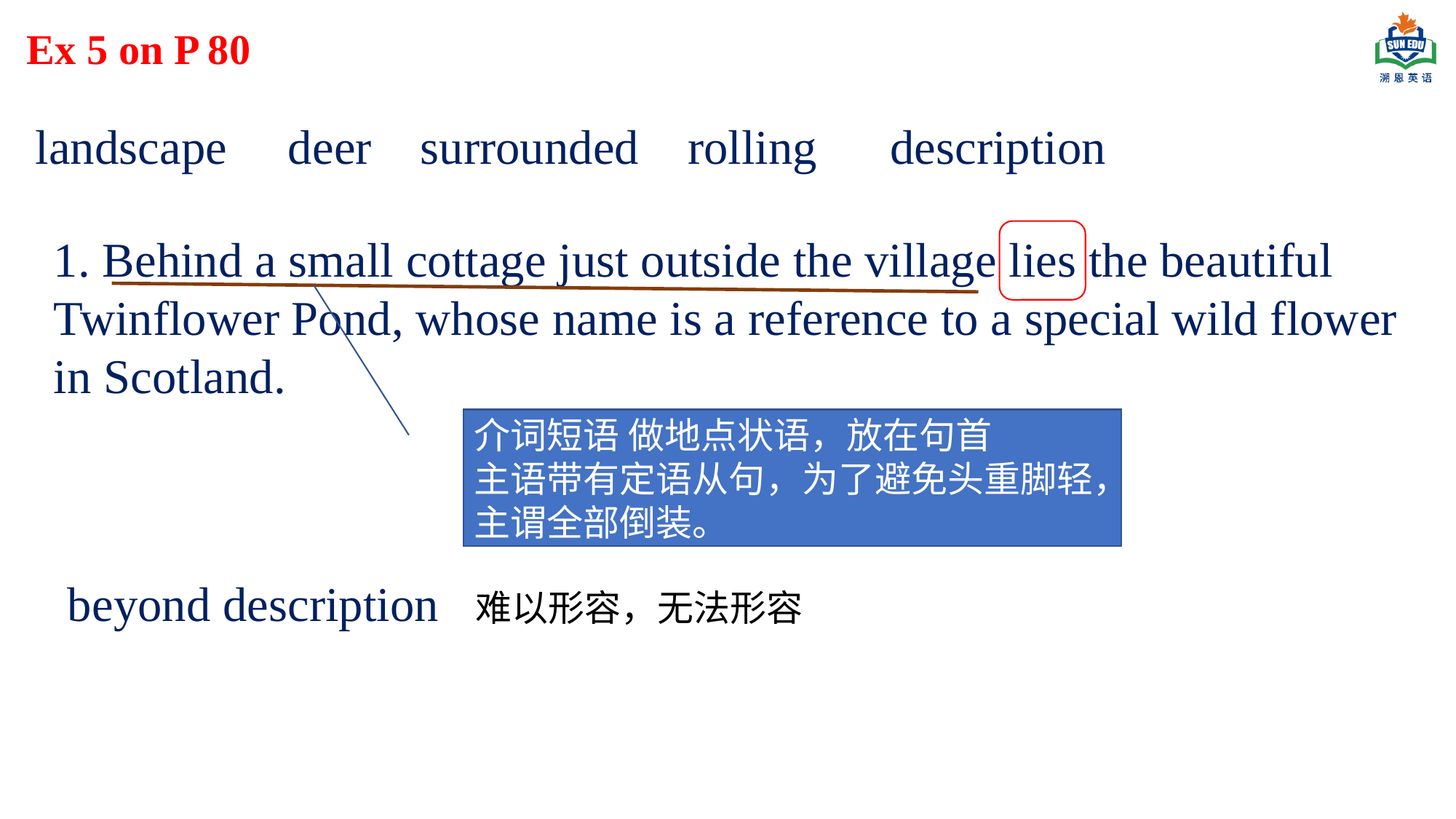

Ex 5 on P 80
landscape     deer    surrounded    rolling      description

1. Behind a small cottage just outside the village lies the beautiful Twinflower Pond, whose name is a reference to a special wild flower in Scotland.
介词短语 做地点状语，放在句首
主语带有定语从句，为了避免头重脚轻，主谓全部倒装。
beyond description  难以形容，无法形容